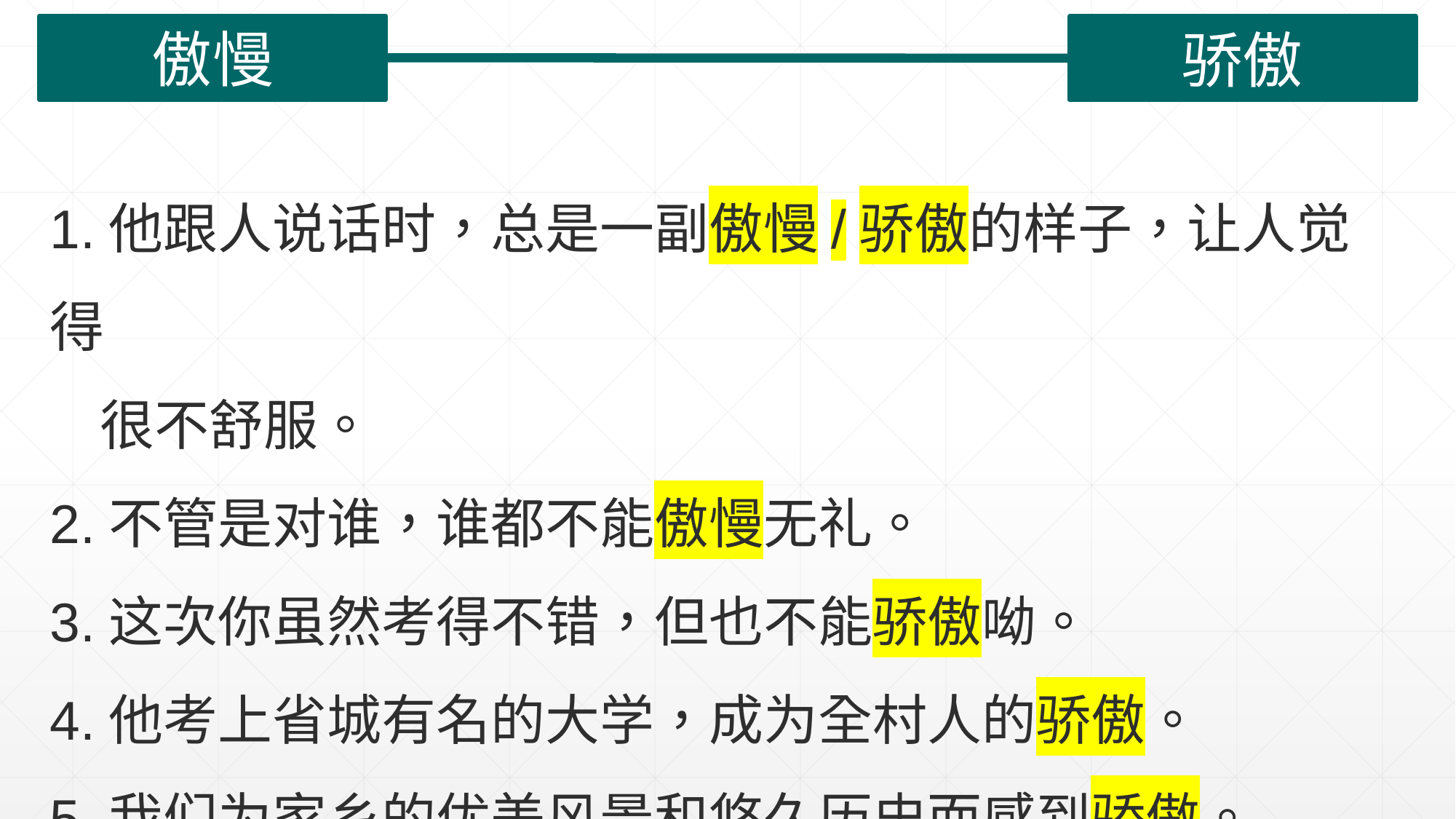

傲慢
骄傲
|  |
| --- |
1.他跟人说话时，总是一副傲慢/骄傲的样子，让人觉得
   很不舒服。
2.不管是对谁，谁都不能傲慢无礼。
3.这次你虽然考得不错，但也不能骄傲呦。
4.他考上省城有名的大学，成为全村人的骄傲。
5.我们为家乡的优美风景和悠久历史而感到骄傲。